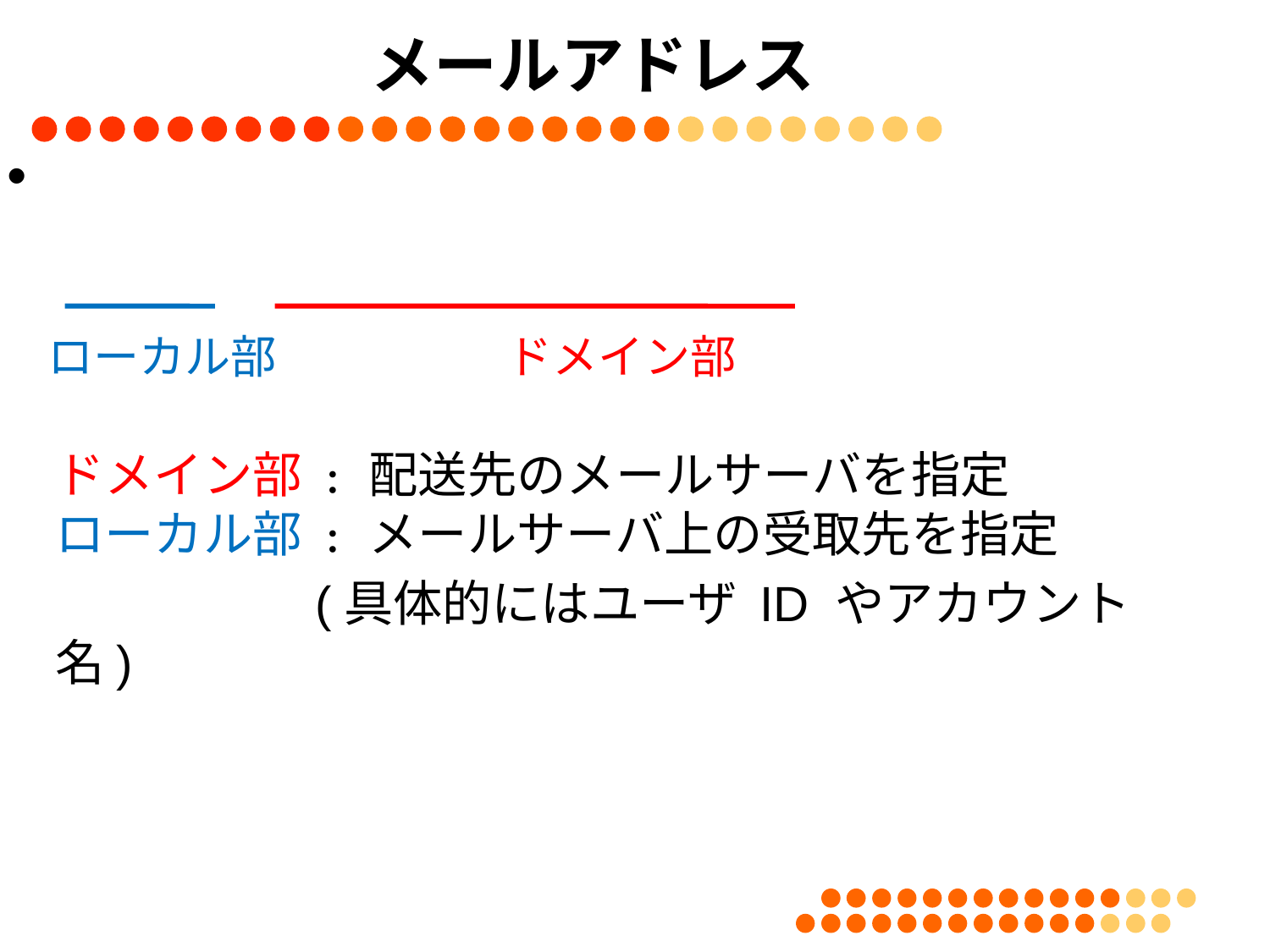

# メールアドレス

配送先を特定する

 hoge @ ep.sci.hokudai.ac.jp

ドメイン部 : 配送先のメールサーバを指定
ローカル部 : メールサーバ上の受取先を指定
　　　　　　(具体的にはユーザ ID やアカウント名)

ローカル部　　　　　ドメイン部